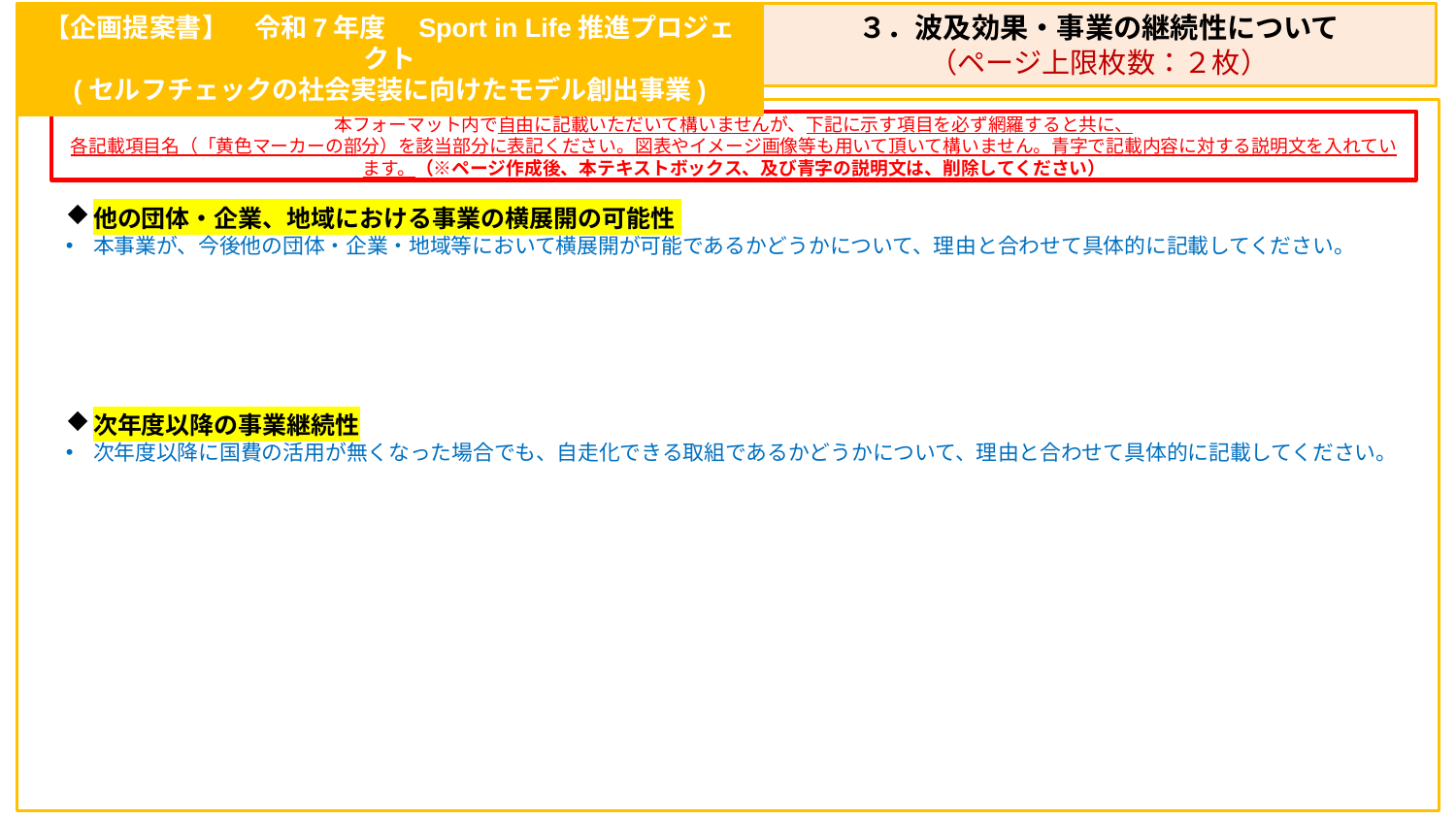

【企画提案書】　令和7年度　Sport in Life推進プロジェクト
(セルフチェックの社会実装に向けたモデル創出事業)

３．波及効果・事業の継続性について
（ページ上限枚数：２枚）

本フォーマット内で自由に記載いただいて構いませんが、下記に示す項目を必ず網羅すると共に、
各記載項目名（「黄色マーカーの部分）を該当部分に表記ください。図表やイメージ画像等も用いて頂いて構いません。青字で記載内容に対する説明文を入れています。（※ページ作成後、本テキストボックス、及び青字の説明文は、削除してください）
他の団体・企業、地域における事業の横展開の可能性
本事業が、今後他の団体・企業・地域等において横展開が可能であるかどうかについて、理由と合わせて具体的に記載してください。

次年度以降の事業継続性
次年度以降に国費の活用が無くなった場合でも、自走化できる取組であるかどうかについて、理由と合わせて具体的に記載してください。